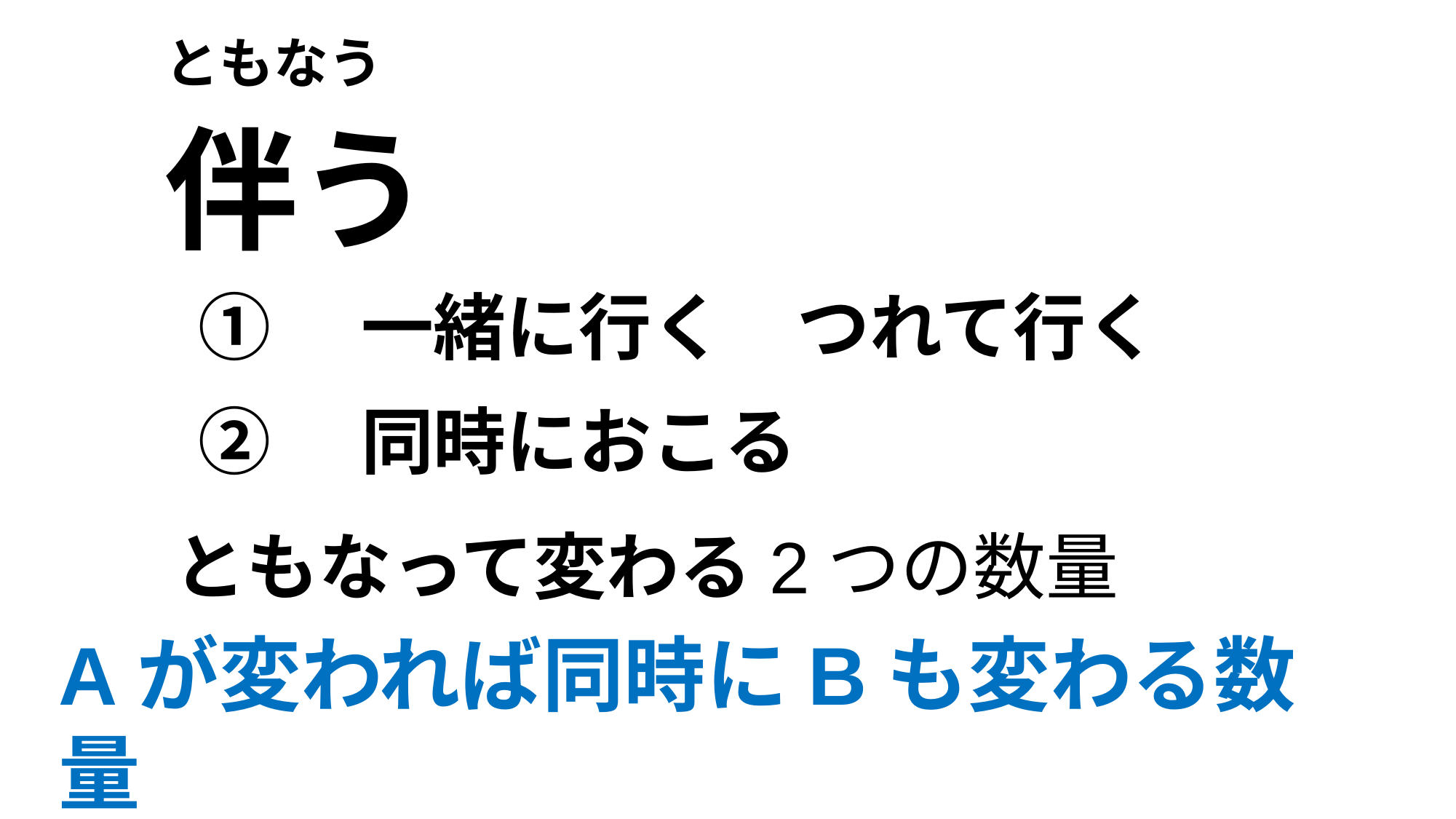

ともなう
伴う
①　一緒に行く　つれて行く
②　同時におこる
ともなって変わる2つの数量
Aが変われば同時にBも変わる数量